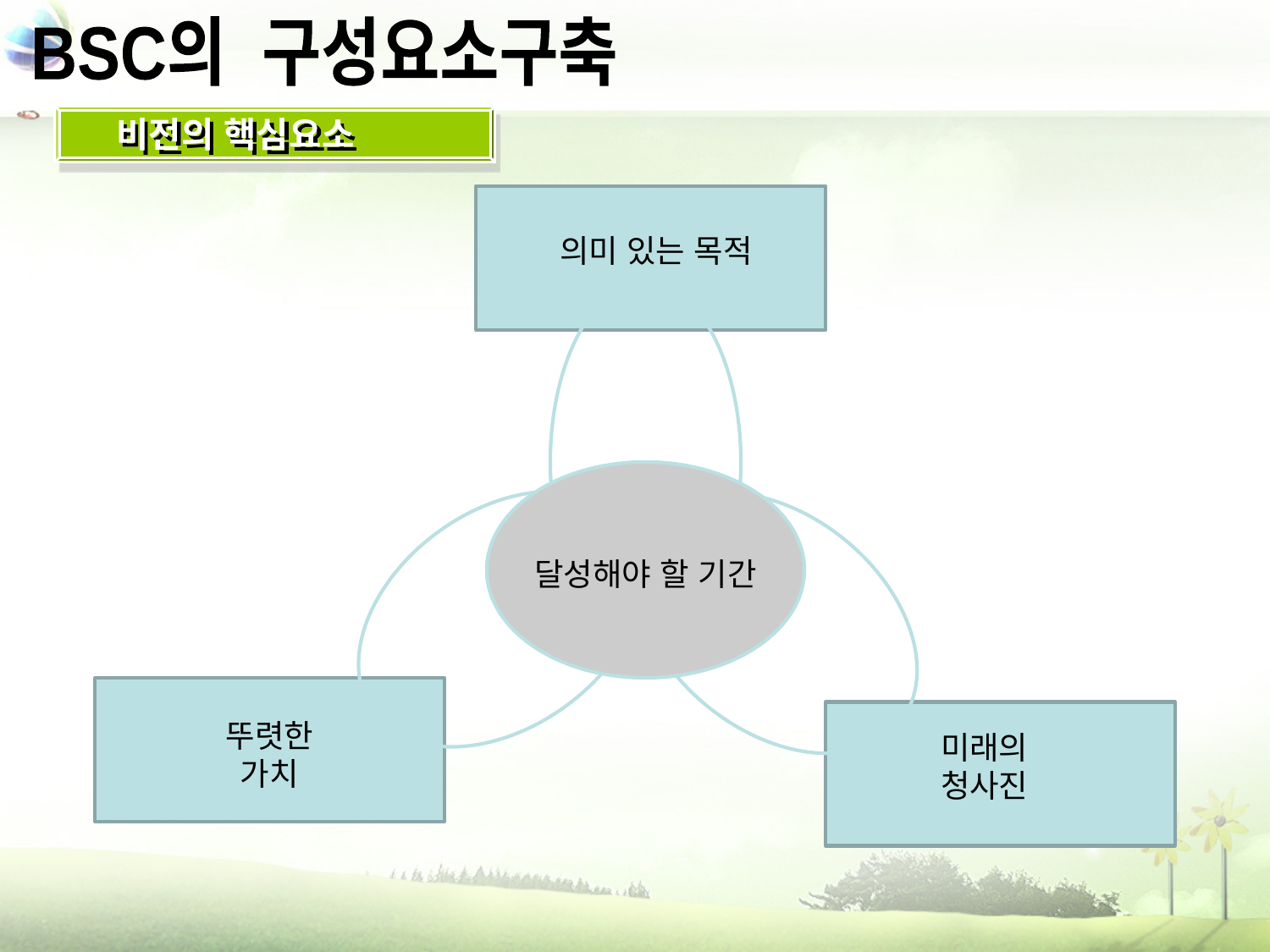

BSC의  구성요소구축

비전의 핵심요소

의미 있는 목적

달성해야 할 기간

뚜렷한
가치
미래의
청사진